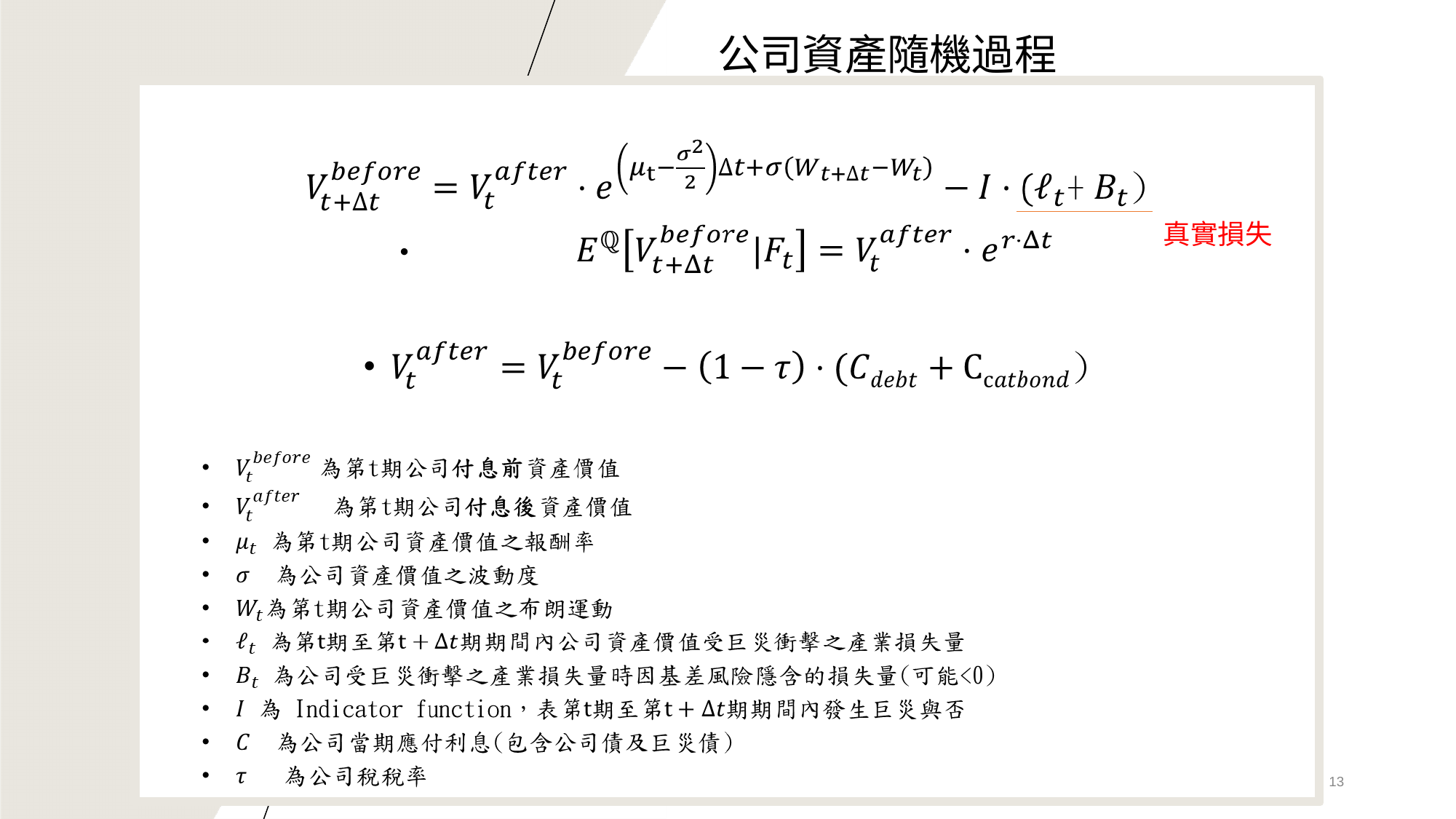

# 公司資產隨機過程

真實損失
20XX 年
募資簡報
13